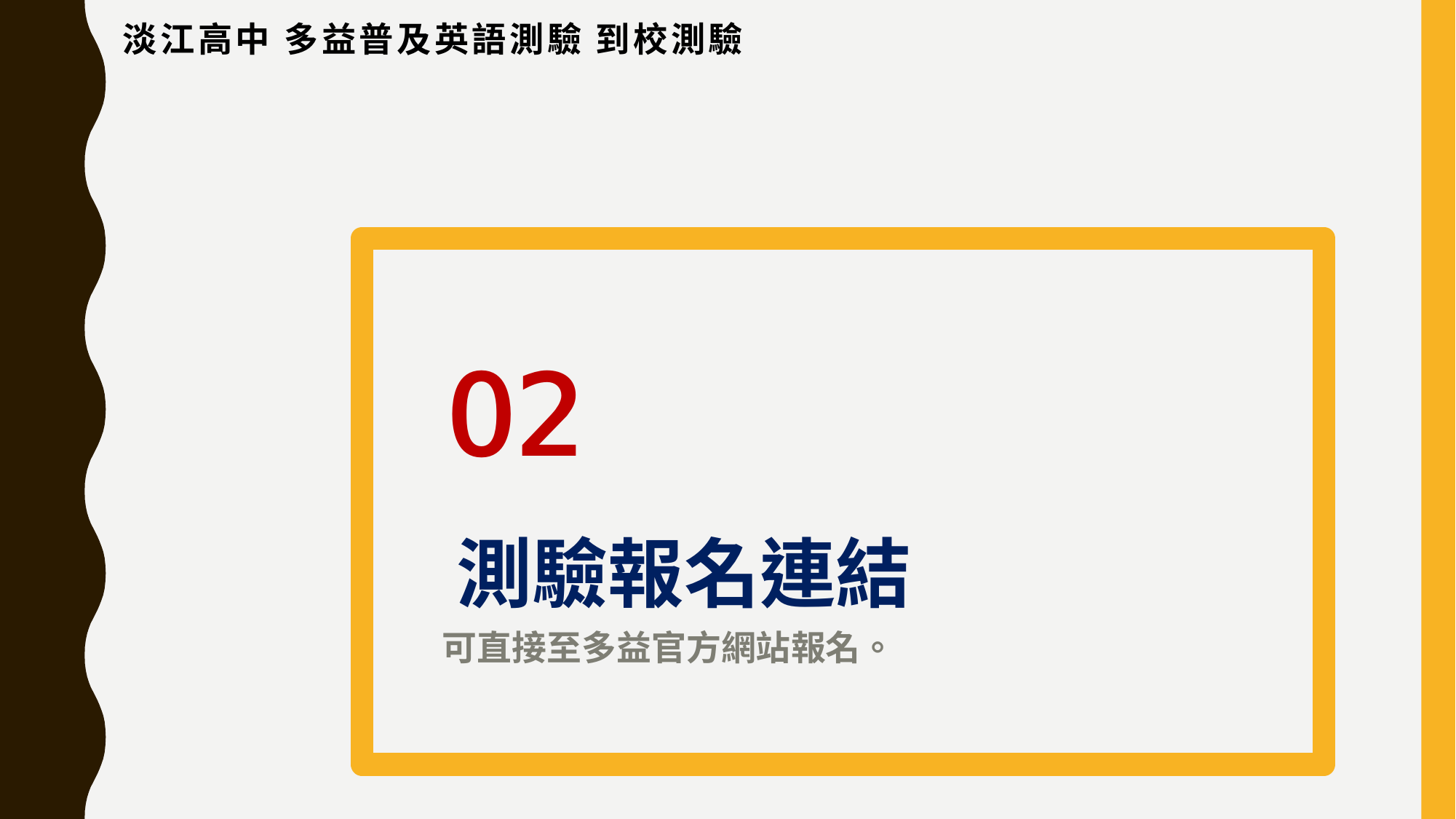

# 淡江高中 多益普及英語測驗 到校測驗
  02
  測驗報名連結
         可直接至多益官方網站報名。